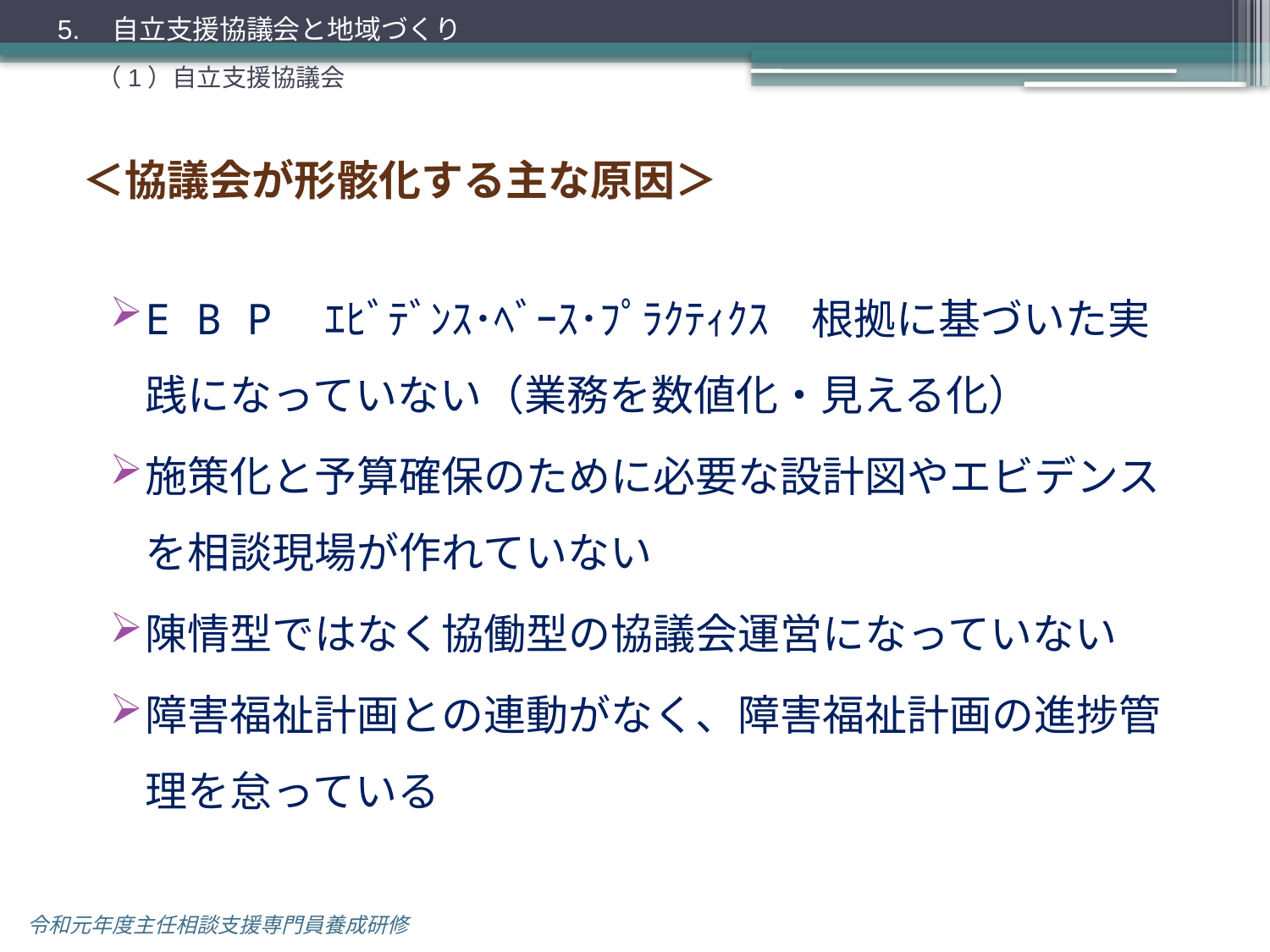

5.　自立支援協議会と地域づくり
（1）自立支援協議会

＜協議会が形骸化する主な原因＞
E B P　ｴﾋﾞﾃﾞﾝｽ･ﾍﾞｰｽ･ﾌﾟﾗｸﾃｨｸｽ　根拠に基づいた実践になっていない（業務を数値化・見える化）
施策化と予算確保のために必要な設計図やエビデンスを相談現場が作れていない
陳情型ではなく協働型の協議会運営になっていない
障害福祉計画との連動がなく、障害福祉計画の進捗管理を怠っている
令和元年度主任相談支援専門員養成研修